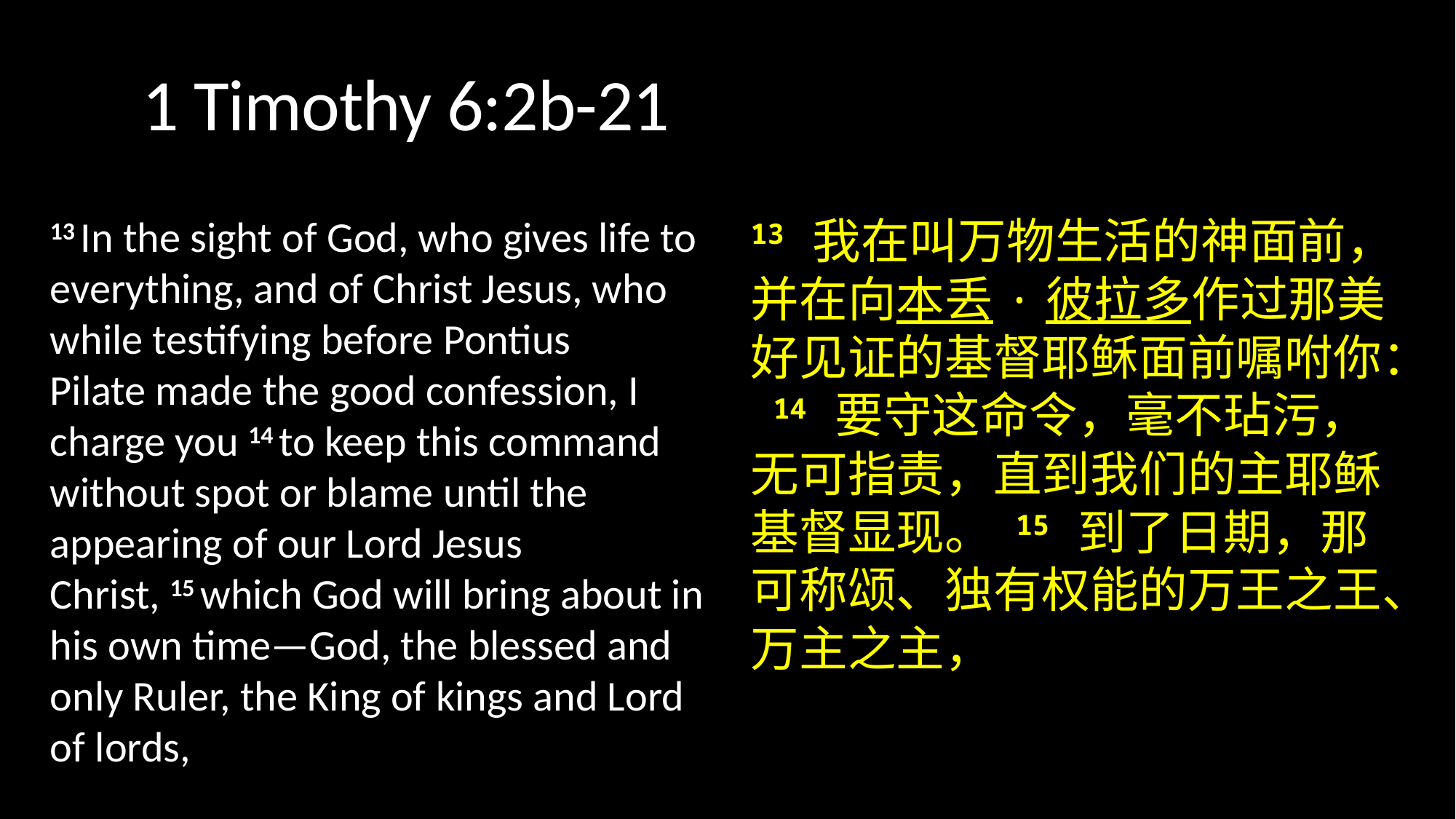

# 1 Timothy 6:2b-21
13 In the sight of God, who gives life to everything, and of Christ Jesus, who while testifying before Pontius Pilate made the good confession, I charge you 14 to keep this command without spot or blame until the appearing of our Lord Jesus Christ, 15 which God will bring about in his own time—God, the blessed and only Ruler, the King of kings and Lord of lords,
13 我在叫万物生活的神面前，并在向本丢·彼拉多作过那美好见证的基督耶稣面前嘱咐你： 14 要守这命令，毫不玷污，无可指责，直到我们的主耶稣基督显现。 15 到了日期，那可称颂、独有权能的万王之王、万主之主，